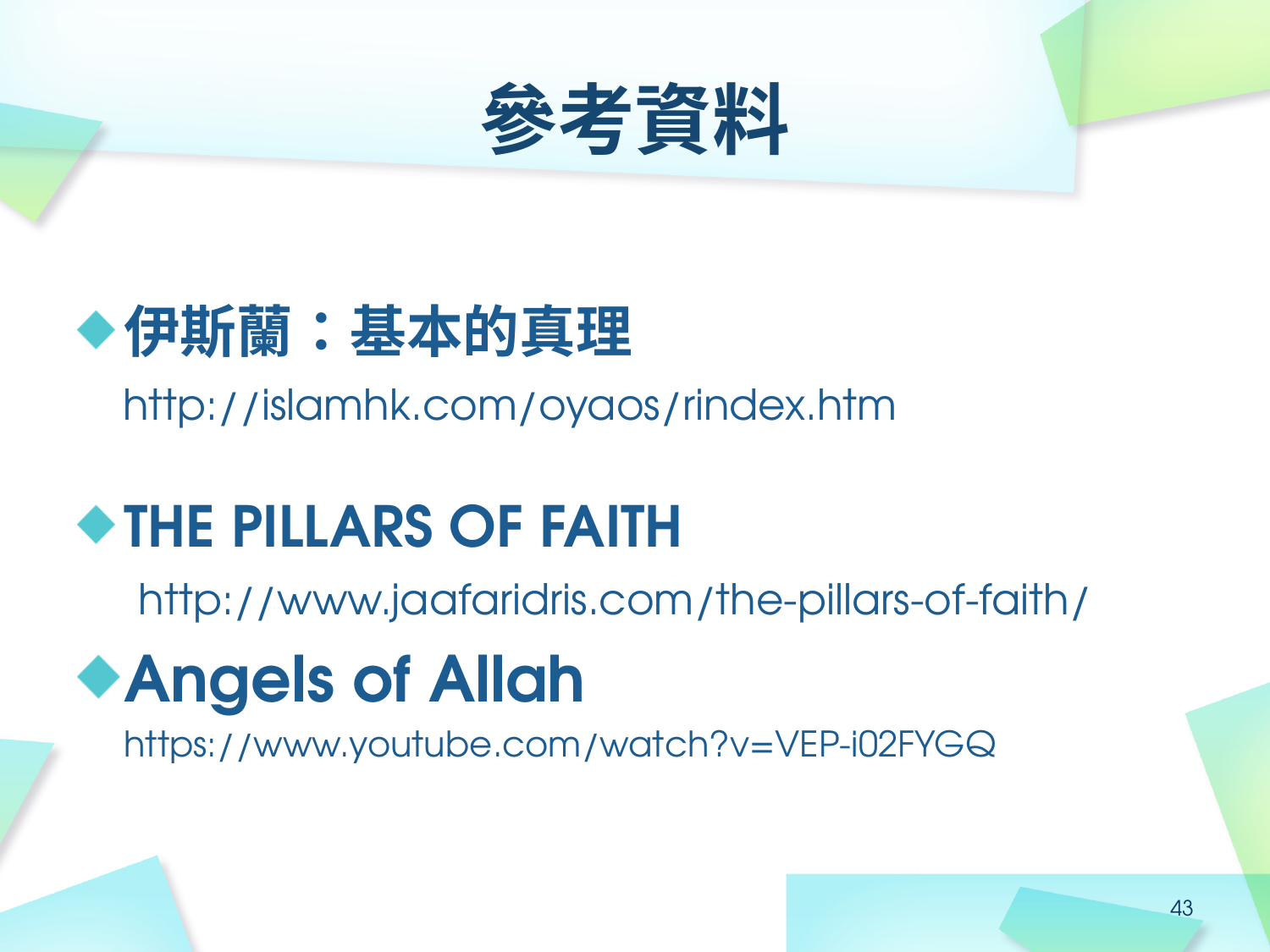

# 參考資料

伊斯蘭：基本的真理
   http://islamhk.com/oyaos/rindex.htm

THE PILLARS OF FAITH
    http://www.jaafaridris.com/the-pillars-of-faith/
Angels of Allah
https://www.youtube.com/watch?v=VEP-i02FYGQ
43